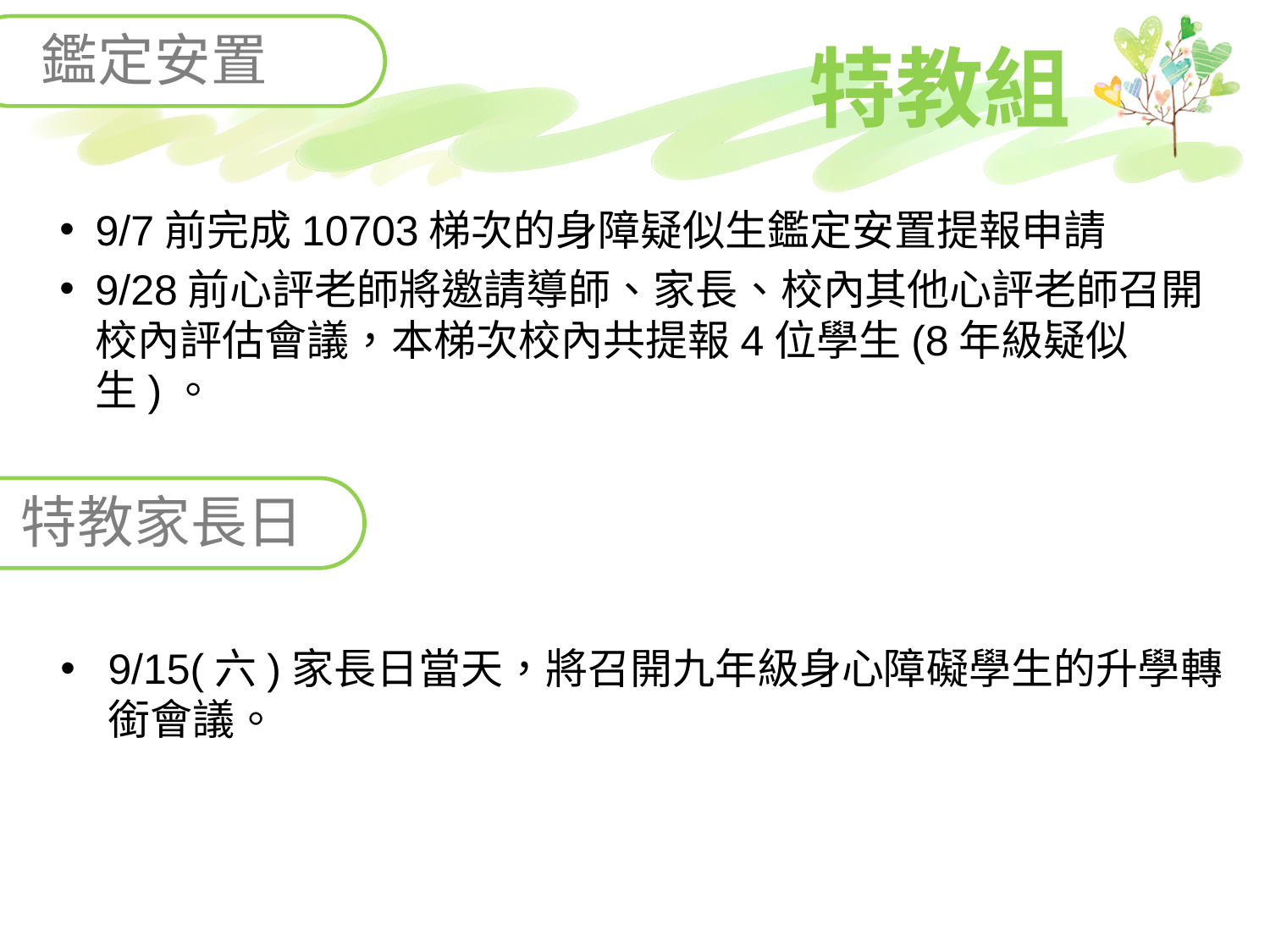

特教組

鑑定安置
9/7前完成10703梯次的身障疑似生鑑定安置提報申請
9/28前心評老師將邀請導師、家長、校內其他心評老師召開校內評估會議，本梯次校內共提報4位學生(8年級疑似生)。

特教家長日
9/15(六)家長日當天，將召開九年級身心障礙學生的升學轉銜會議。